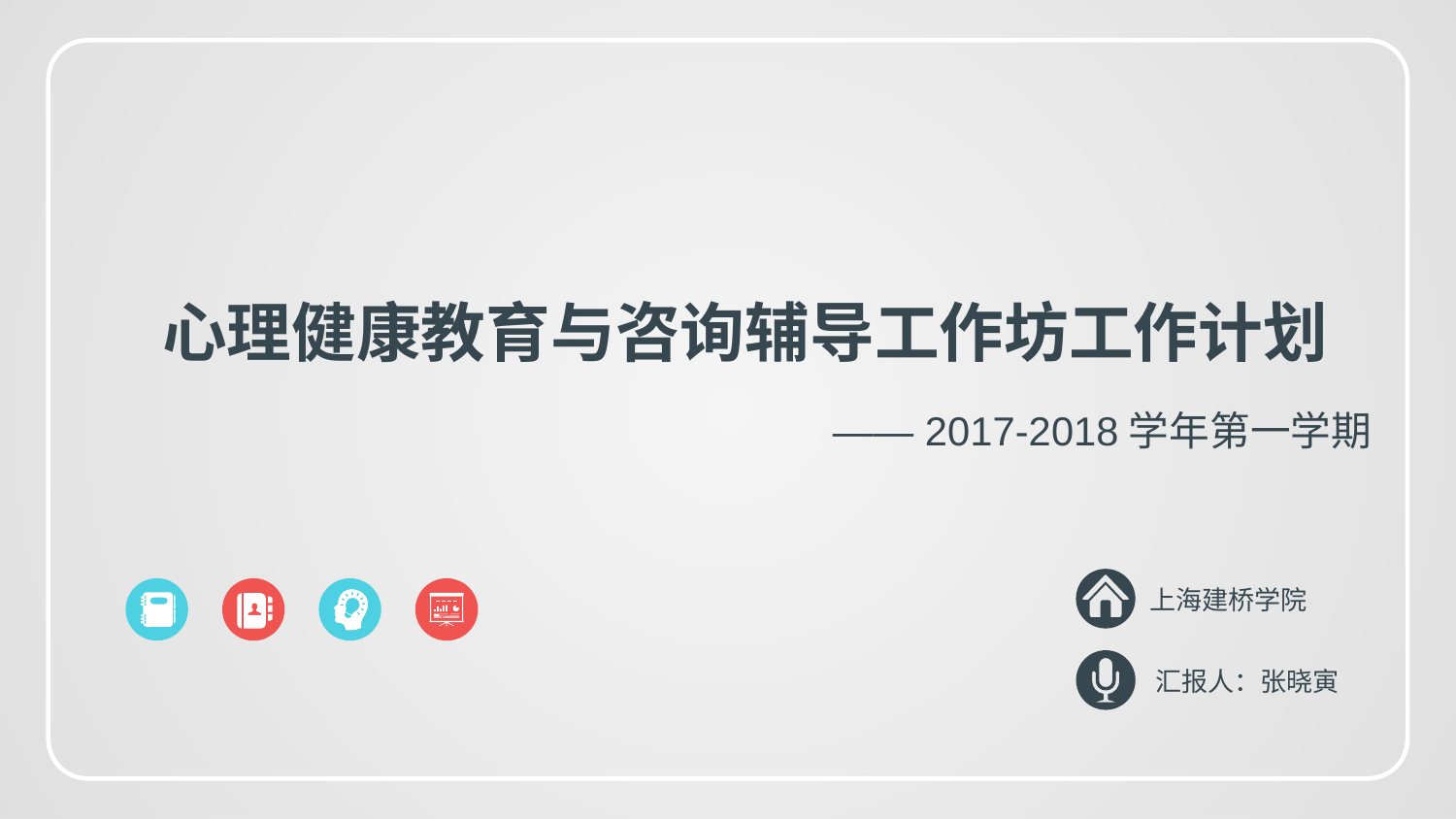

心理健康教育与咨询辅导工作坊工作计划
                                    —— 2017-2018学年第一学期

上海建桥学院

汇报人：张晓寅